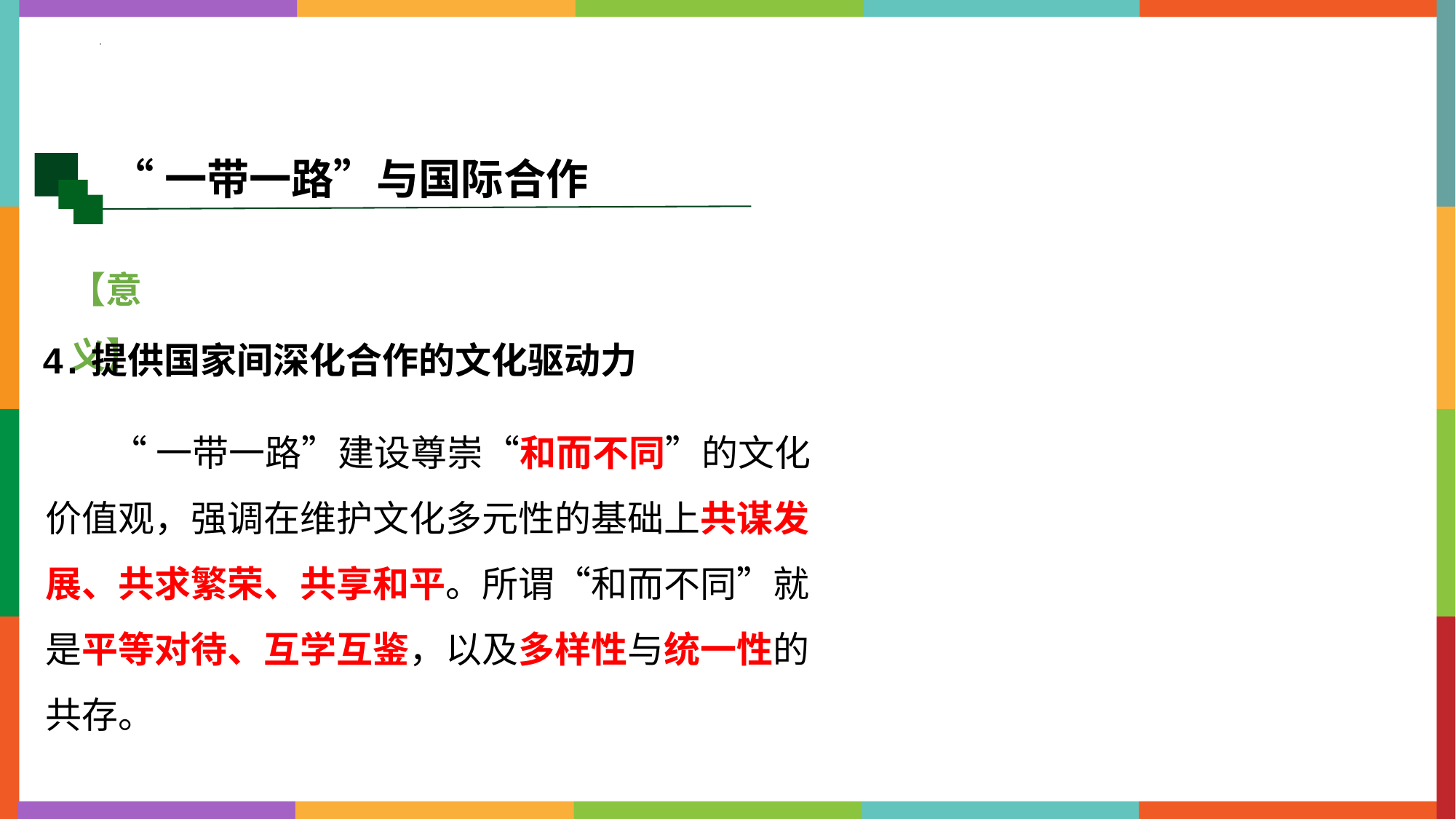

“一带一路”与国际合作

【意      义】
4.提供国家间深化合作的文化驱动力
        “一带一路”建设尊崇“和而不同”的文化价值观，强调在维护文化多元性的基础上共谋发展、共求繁荣、共享和平。所谓“和而不同”就是平等对待、互学互鉴，以及多样性与统一性的共存。